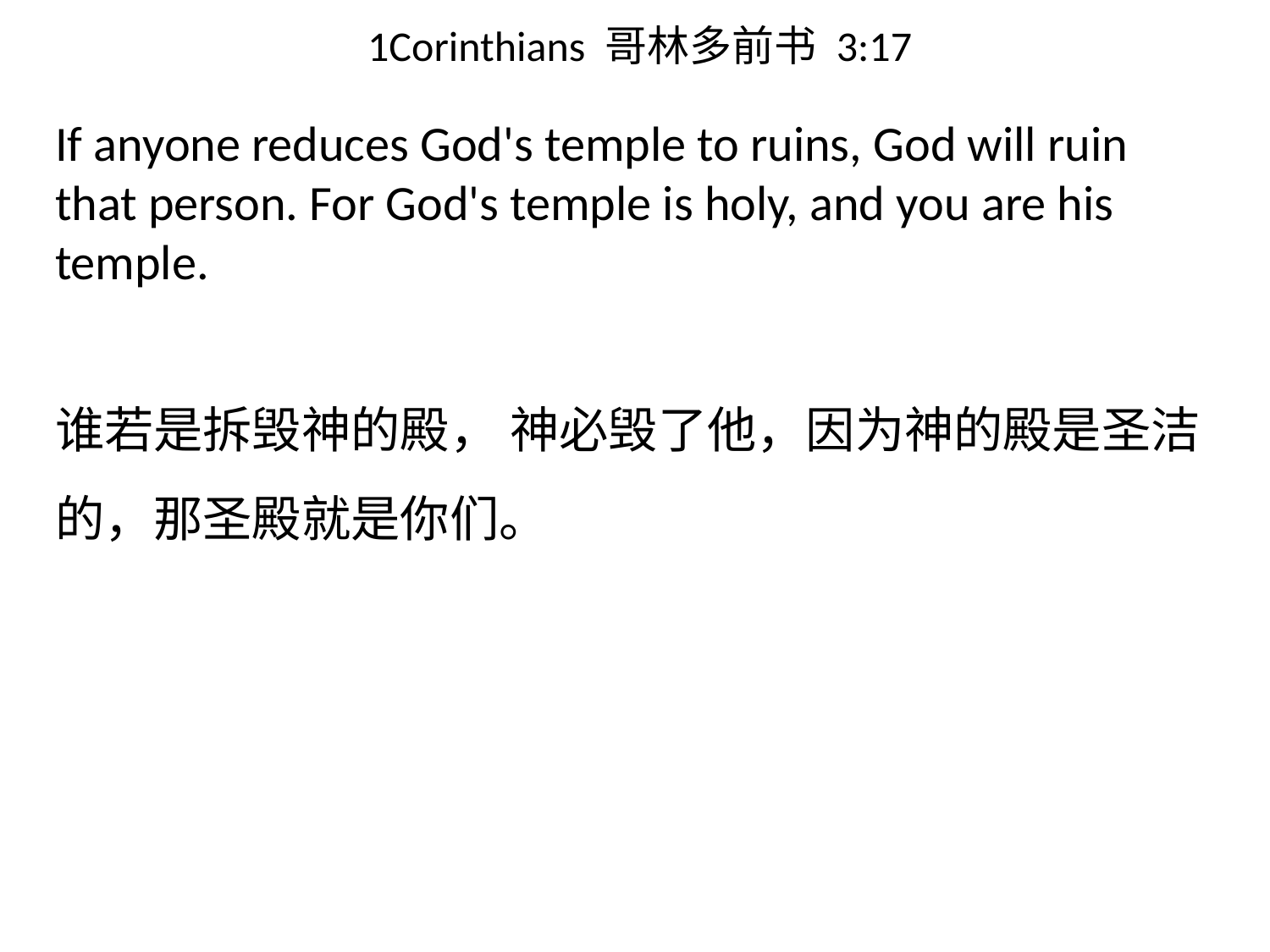

# 1Corinthians 哥林多前书 3:17
If anyone reduces God's temple to ruins, God will ruin that person. For God's temple is holy, and you are his temple.

谁若是拆毁神的殿， 神必毁了他，因为神的殿是圣洁的，那圣殿就是你们。